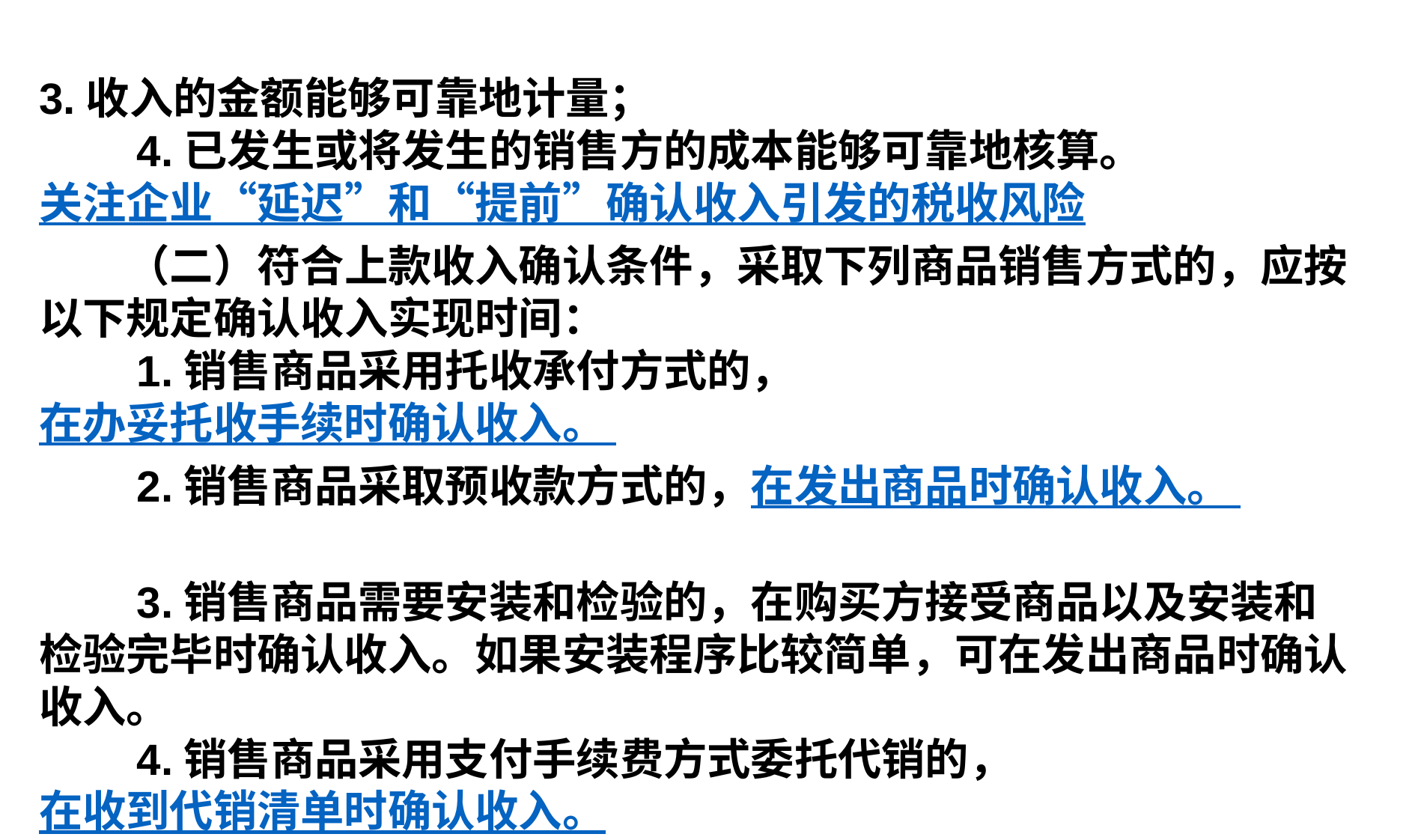

3.收入的金额能够可靠地计量；
　　4.已发生或将发生的销售方的成本能够可靠地核算。
关注企业“延迟”和“提前”确认收入引发的税收风险
　　（二）符合上款收入确认条件，采取下列商品销售方式的，应按以下规定确认收入实现时间：
　　1.销售商品采用托收承付方式的，在办妥托收手续时确认收入。
　　2.销售商品采取预收款方式的，在发出商品时确认收入。

　　3.销售商品需要安装和检验的，在购买方接受商品以及安装和检验完毕时确认收入。如果安装程序比较简单，可在发出商品时确认收入。
　　4.销售商品采用支付手续费方式委托代销的，在收到代销清单时确认收入。
其收入确认时间与增值税一样。